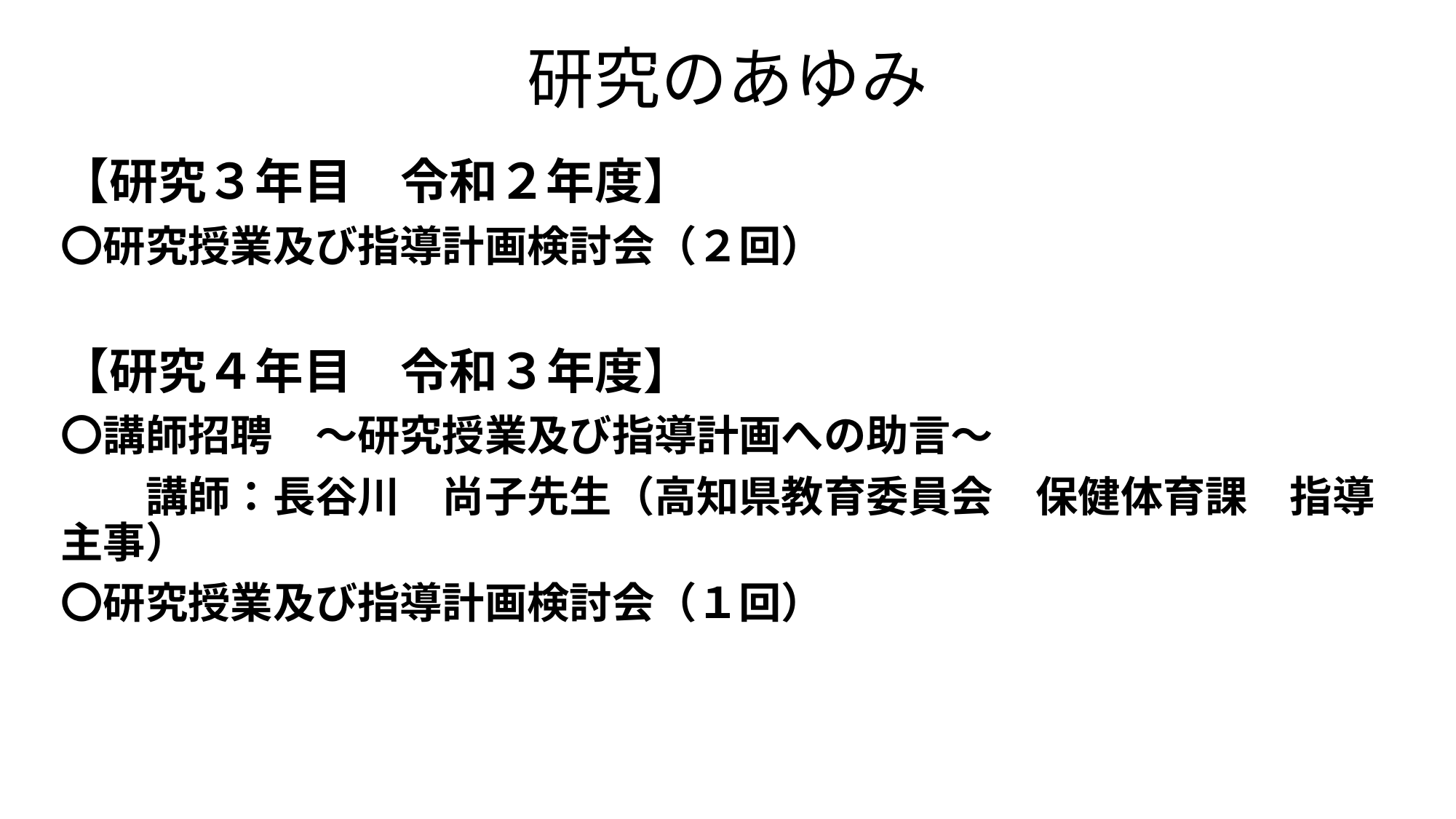

# 研究のあゆみ
【研究３年目　令和２年度】
〇研究授業及び指導計画検討会（２回）

【研究４年目　令和３年度】
〇講師招聘　～研究授業及び指導計画への助言～
　　講師：長谷川　尚子先生（高知県教育委員会　保健体育課　指導主事）
〇研究授業及び指導計画検討会（１回）